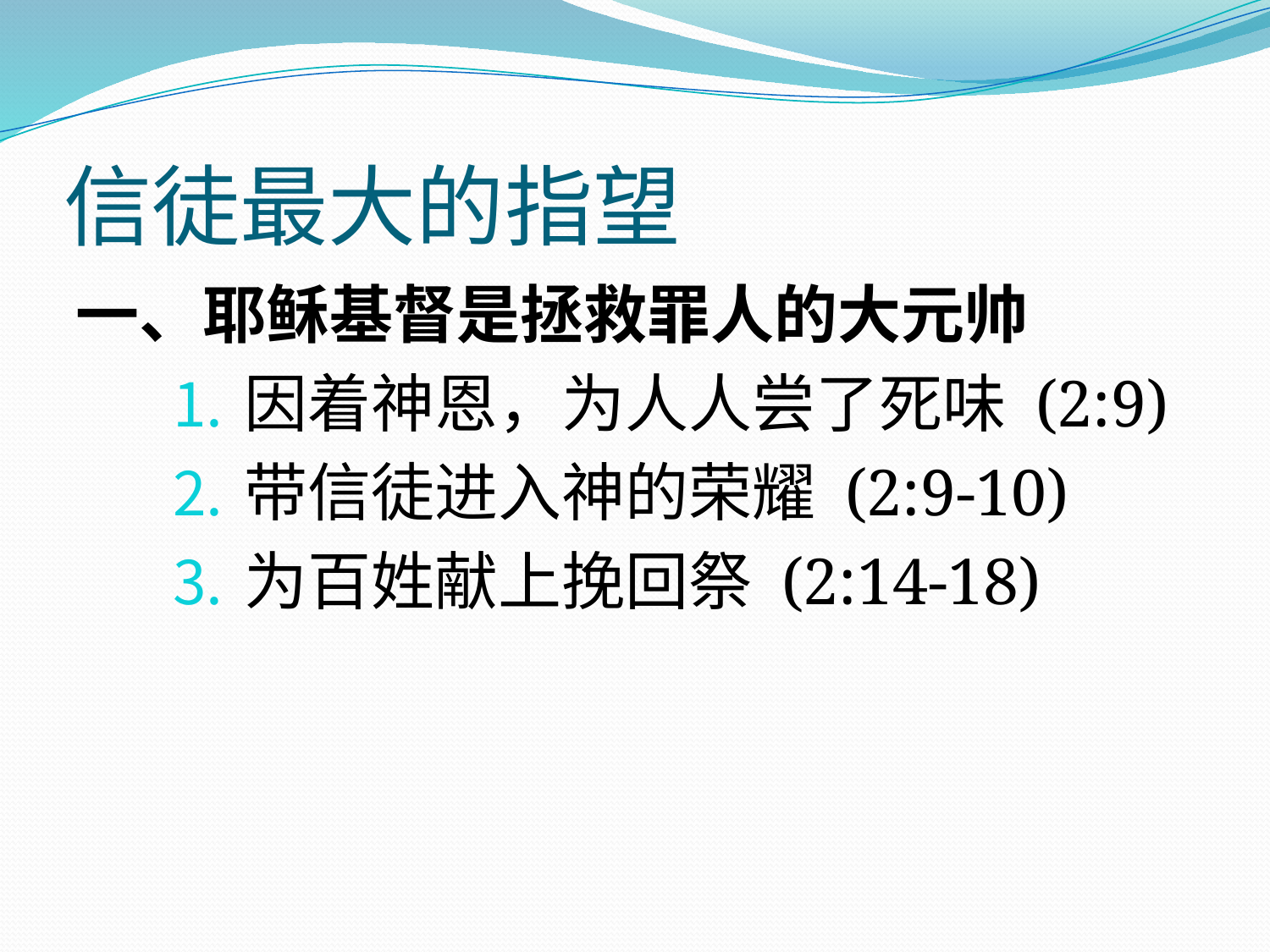

# 信徒最大的指望
一、耶稣基督是拯救罪人的大元帅
因着神恩，为人人尝了死味 (2:9)
带信徒进入神的荣耀 (2:9-10)
为百姓献上挽回祭 (2:14-18)